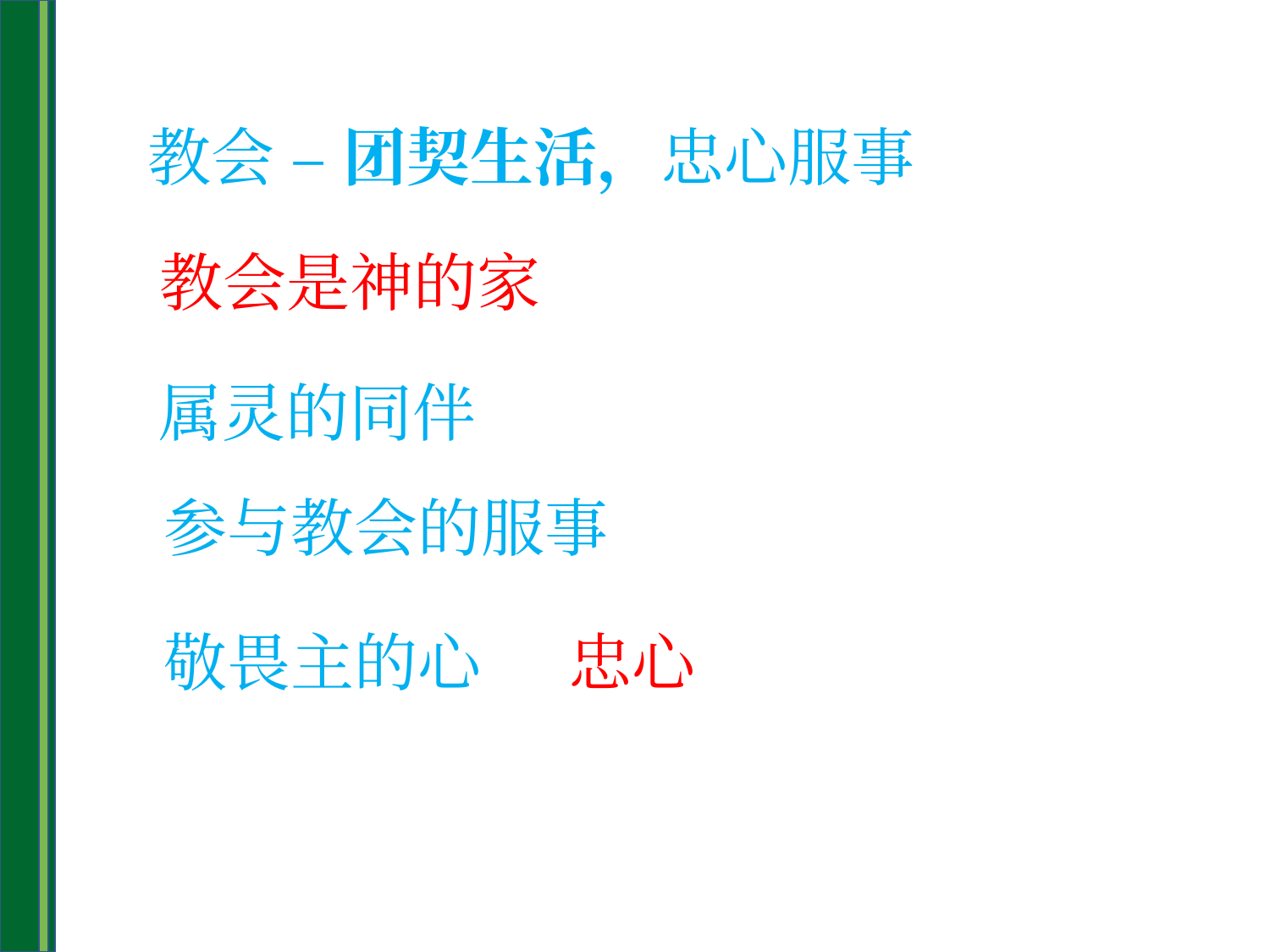

教会 – 团契生活，忠心服事
教会是神的家
属灵的同伴
参与教会的服事
敬畏主的心
忠心